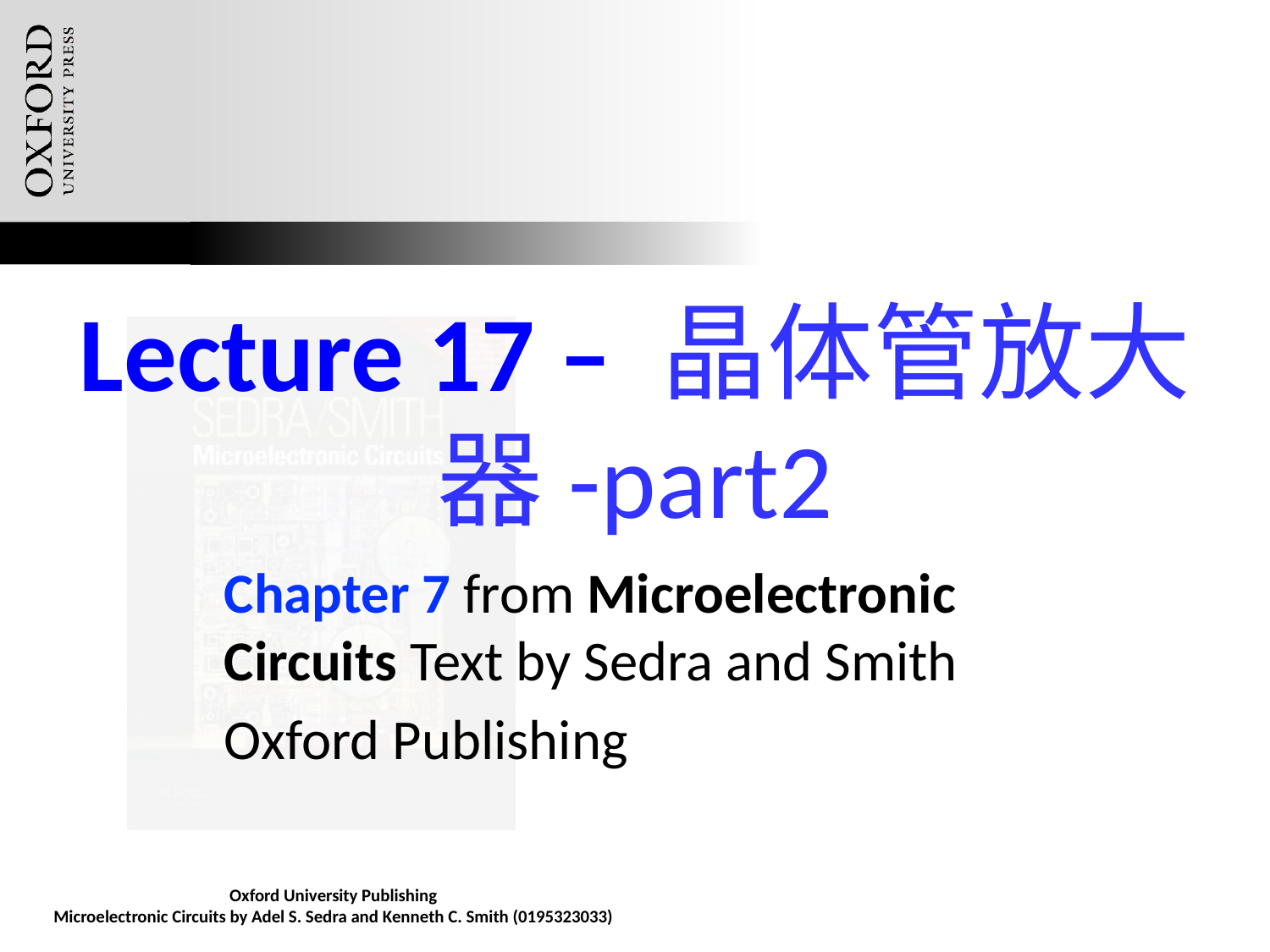

# Lecture 17 – 晶体管放大器-part2
Chapter 7 from Microelectronic Circuits Text by Sedra and Smith
Oxford Publishing

Oxford University Publishing
Microelectronic Circuits by Adel S. Sedra and Kenneth C. Smith (0195323033)